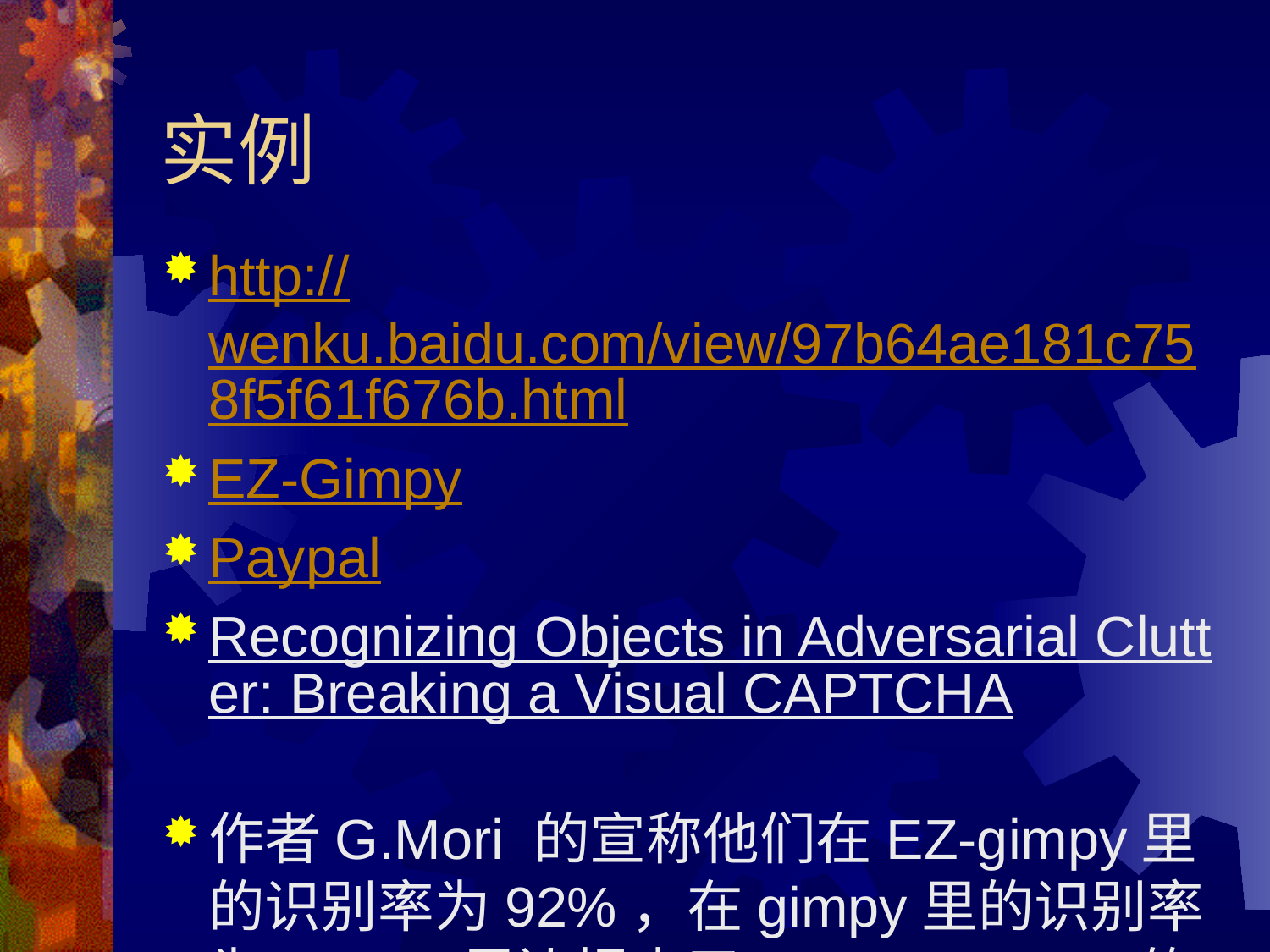

# 实例
http://wenku.baidu.com/view/97b64ae181c758f5f61f676b.html
EZ-Gimpy
Paypal
Recognizing Objects in Adversarial Clutter: Breaking a Visual CAPTCHA
作者G.Mori 的宣称他们在EZ-gimpy里的识别率为92%，在gimpy里的识别率为33%。里边提出了shape context 的概念